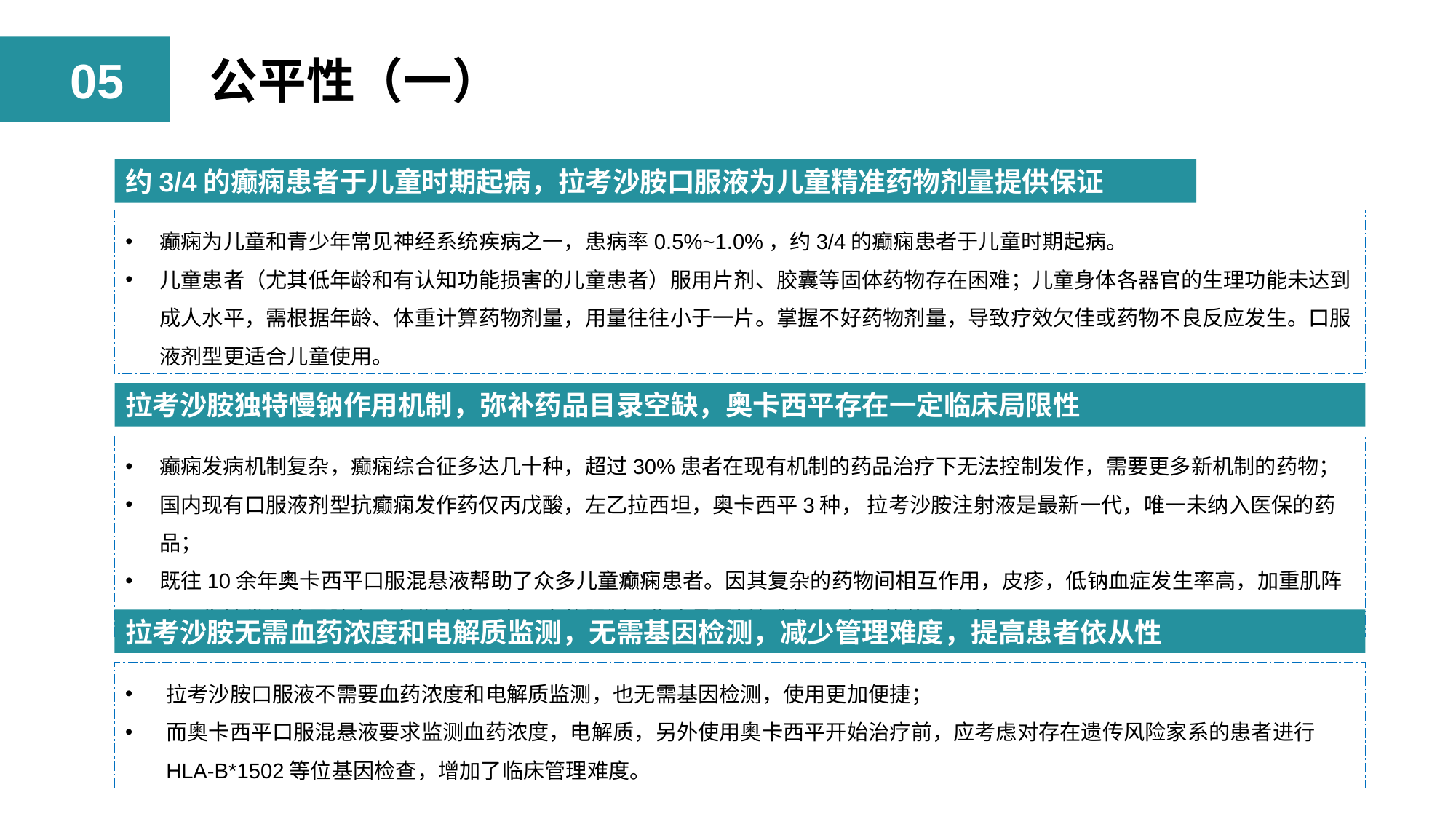

05
公平性（一）
约3/4的癫痫患者于儿童时期起病，拉考沙胺口服液为儿童精准药物剂量提供保证
癫痫为儿童和青少年常见神经系统疾病之一，患病率0.5%~1.0%，约3/4的癫痫患者于儿童时期起病。
儿童患者（尤其低年龄和有认知功能损害的儿童患者）服用片剂、胶囊等固体药物存在困难；儿童身体各器官的生理功能未达到成人水平，需根据年龄、体重计算药物剂量，用量往往小于一片。掌握不好药物剂量，导致疗效欠佳或药物不良反应发生。口服液剂型更适合儿童使用。
拉考沙胺独特慢钠作用机制，弥补药品目录空缺，奥卡西平存在一定临床局限性
癫痫发病机制复杂，癫痫综合征多达几十种，超过30%患者在现有机制的药品治疗下无法控制发作，需要更多新机制的药物；
国内现有口服液剂型抗癫痫发作药仅丙戊酸，左乙拉西坦，奥卡西平3种， 拉考沙胺注射液是最新一代，唯一未纳入医保的药品；
既往10余年奥卡西平口服混悬液帮助了众多儿童癫痫患者。因其复杂的药物间相互作用，皮疹，低钠血症发生率高，加重肌阵挛，失神发作的风险高，在临床使用有一定的限制，临床亟需新机制及更安全的药品补充。
拉考沙胺无需血药浓度和电解质监测，无需基因检测，减少管理难度，提高患者依从性
拉考沙胺口服液不需要血药浓度和电解质监测，也无需基因检测，使用更加便捷；
而奥卡西平口服混悬液要求监测血药浓度，电解质，另外使用奥卡西平开始治疗前，应考虑对存在遗传风险家系的患者进行HLA-B*1502等位基因检查，增加了临床管理难度。